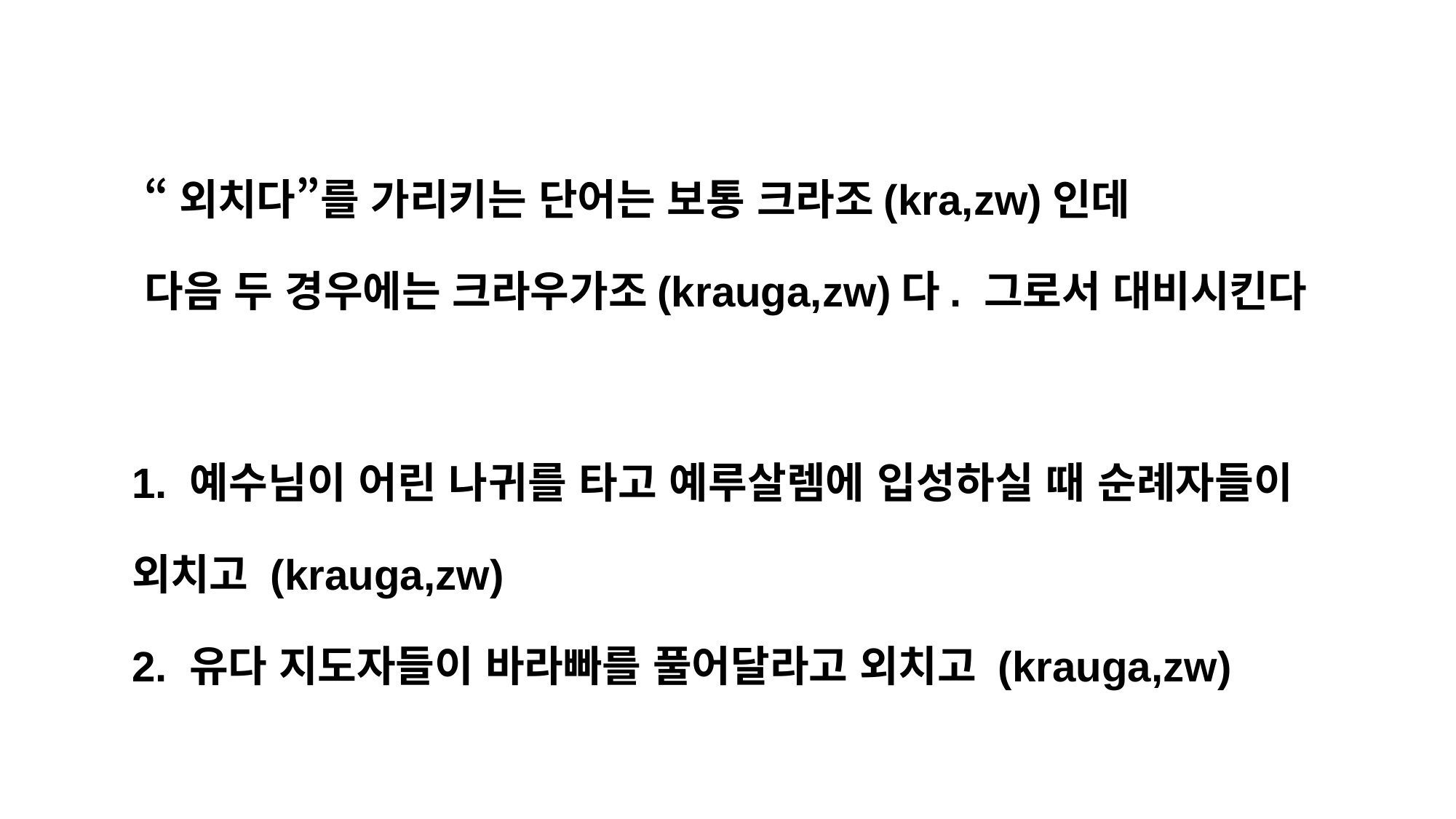

“외치다”를 가리키는 단어는 보통 크라조(kra,zw)인데
다음 두 경우에는 크라우가조(krauga,zw)다. 그로서 대비시킨다
1. 예수님이 어린 나귀를 타고 예루살렘에 입성하실 때 순례자들이    	외치고 (krauga,zw)
2. 유다 지도자들이 바라빠를 풀어달라고 외치고 (krauga,zw)